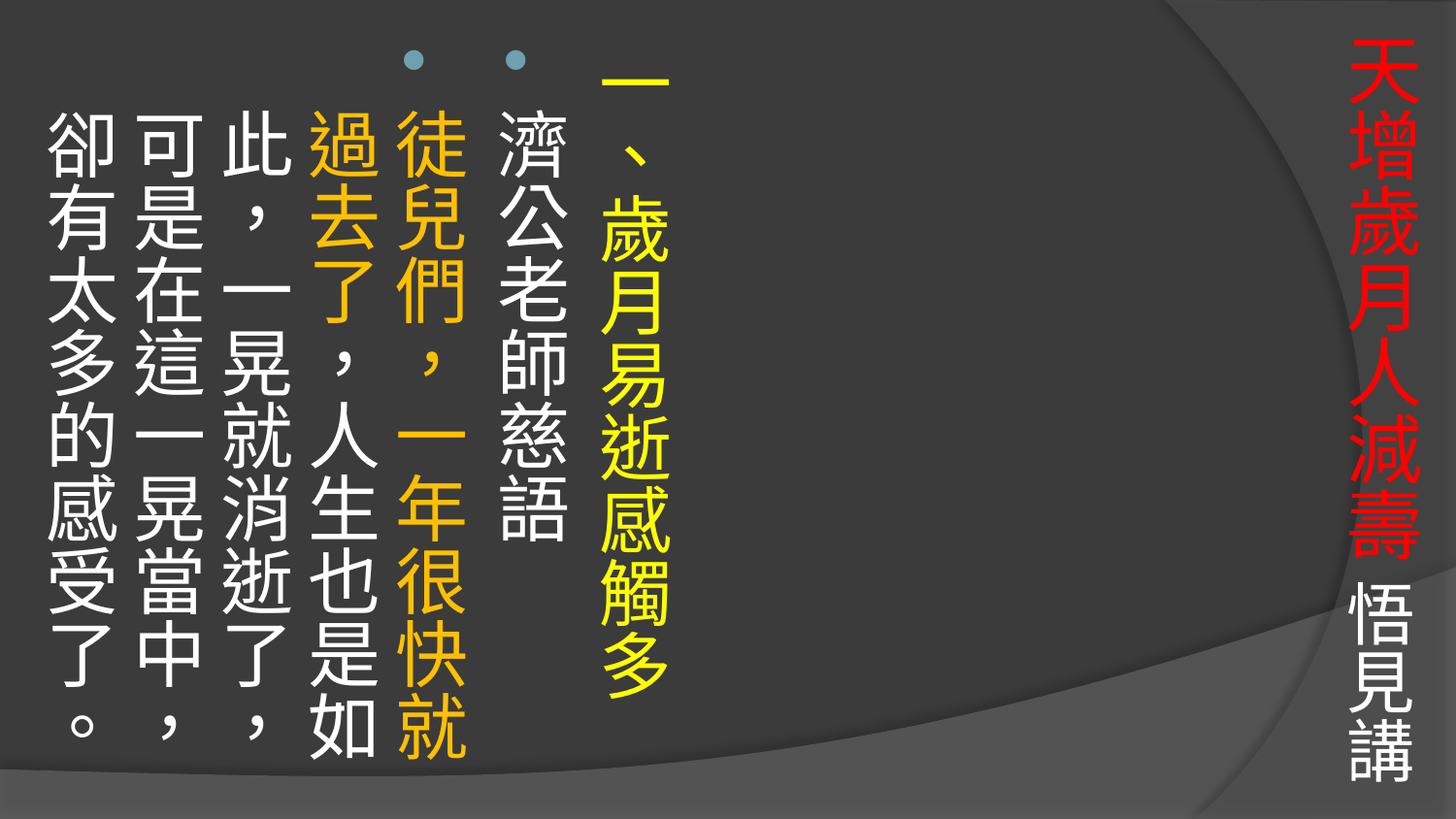

# 天增歲月人減壽 悟見講
一、歲月易逝感觸多
濟公老師慈語
徒兒們，一年很快就過去了，人生也是如此，一晃就消逝了，可是在這一晃當中，卻有太多的感受了。